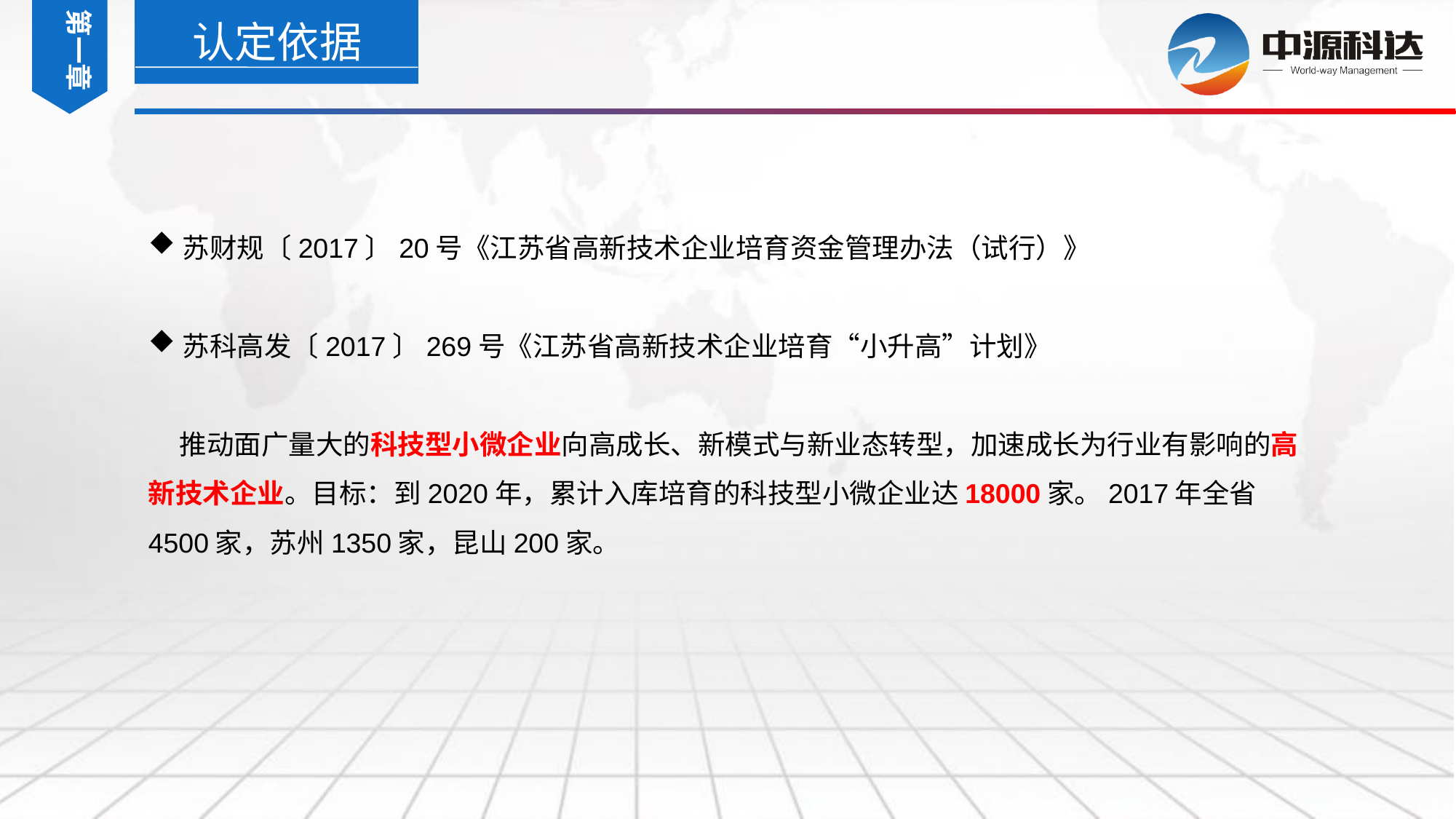

第一章
认定依据

苏财规〔2017〕20号《江苏省高新技术企业培育资金管理办法（试行）》

苏科高发〔2017〕269号《江苏省高新技术企业培育“小升高”计划》

    推动面广量大的科技型小微企业向高成长、新模式与新业态转型，加速成长为行业有影响的高新技术企业。目标：到2020年，累计入库培育的科技型小微企业达18000家。2017年全省4500家，苏州1350家，昆山200家。